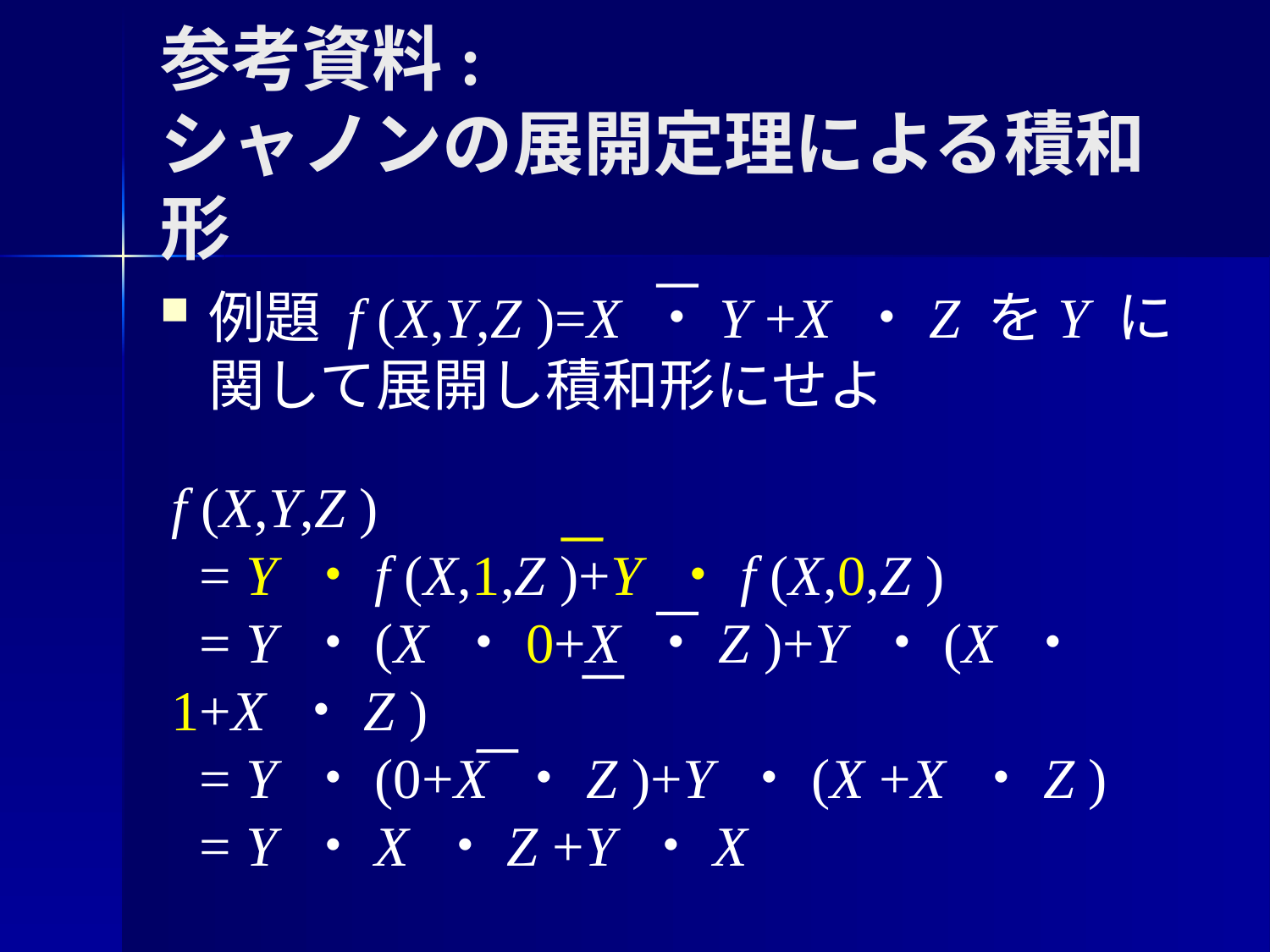

# 参考資料: シャノンの展開定理による積和形
例題 f (X,Y,Z )=X ・Y +X ・Z をY に関して展開し積和形にせよ

f (X,Y,Z )
  = Y ・f (X,1,Z )+Y ・f (X,0,Z )
  = Y ・(X ・0+X ・Z )+Y ・(X ・1+X ・Z )
  = Y ・(0+X ・Z )+Y ・(X +X ・Z )
  = Y ・X ・Z +Y ・X